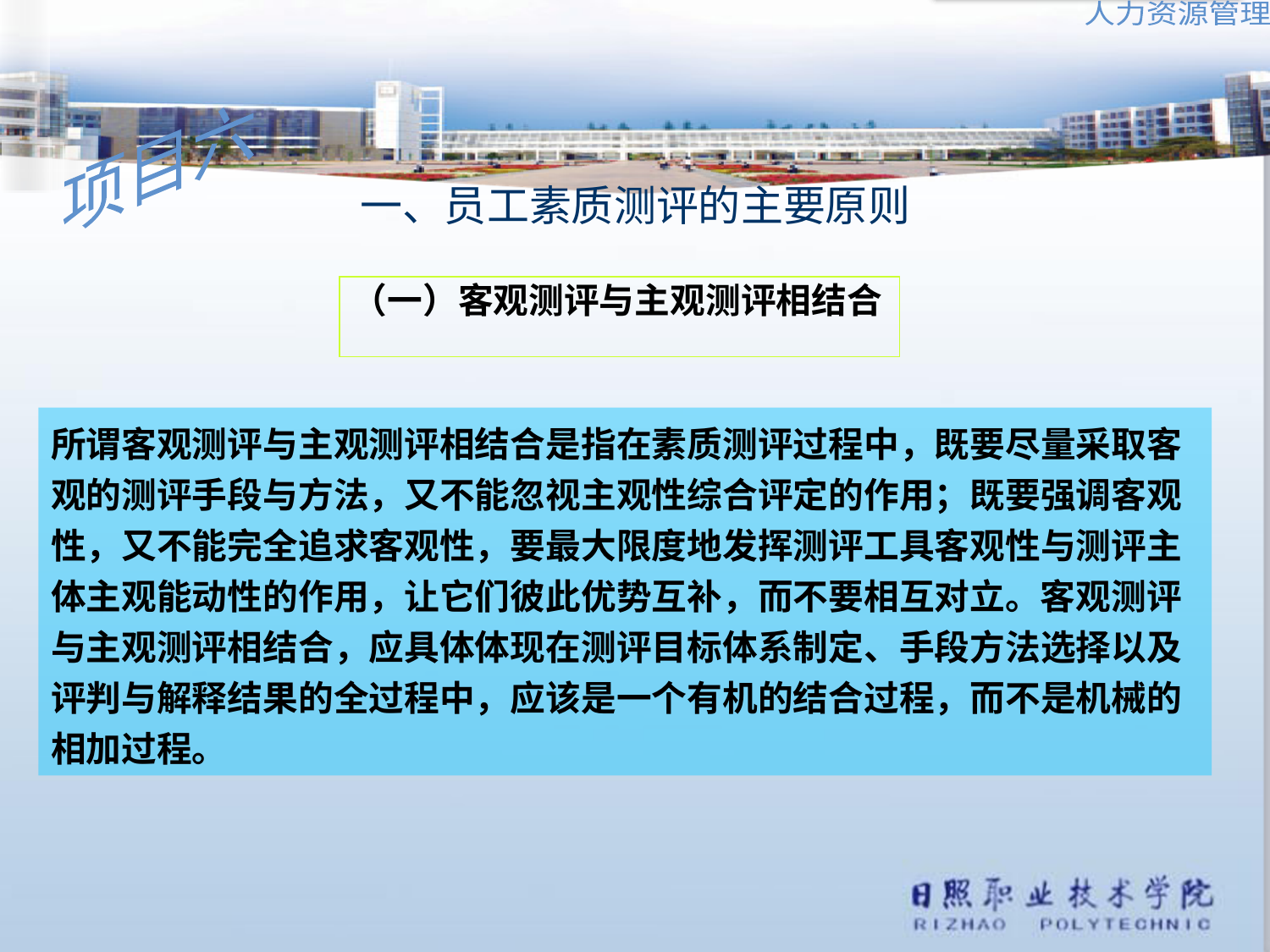

一、员工素质测评的主要原则
（一）客观测评与主观测评相结合
所谓客观测评与主观测评相结合是指在素质测评过程中，既要尽量采取客观的测评手段与方法，又不能忽视主观性综合评定的作用；既要强调客观性，又不能完全追求客观性，要最大限度地发挥测评工具客观性与测评主体主观能动性的作用，让它们彼此优势互补，而不要相互对立。客观测评与主观测评相结合，应具体体现在测评目标体系制定、手段方法选择以及评判与解释结果的全过程中，应该是一个有机的结合过程，而不是机械的相加过程。